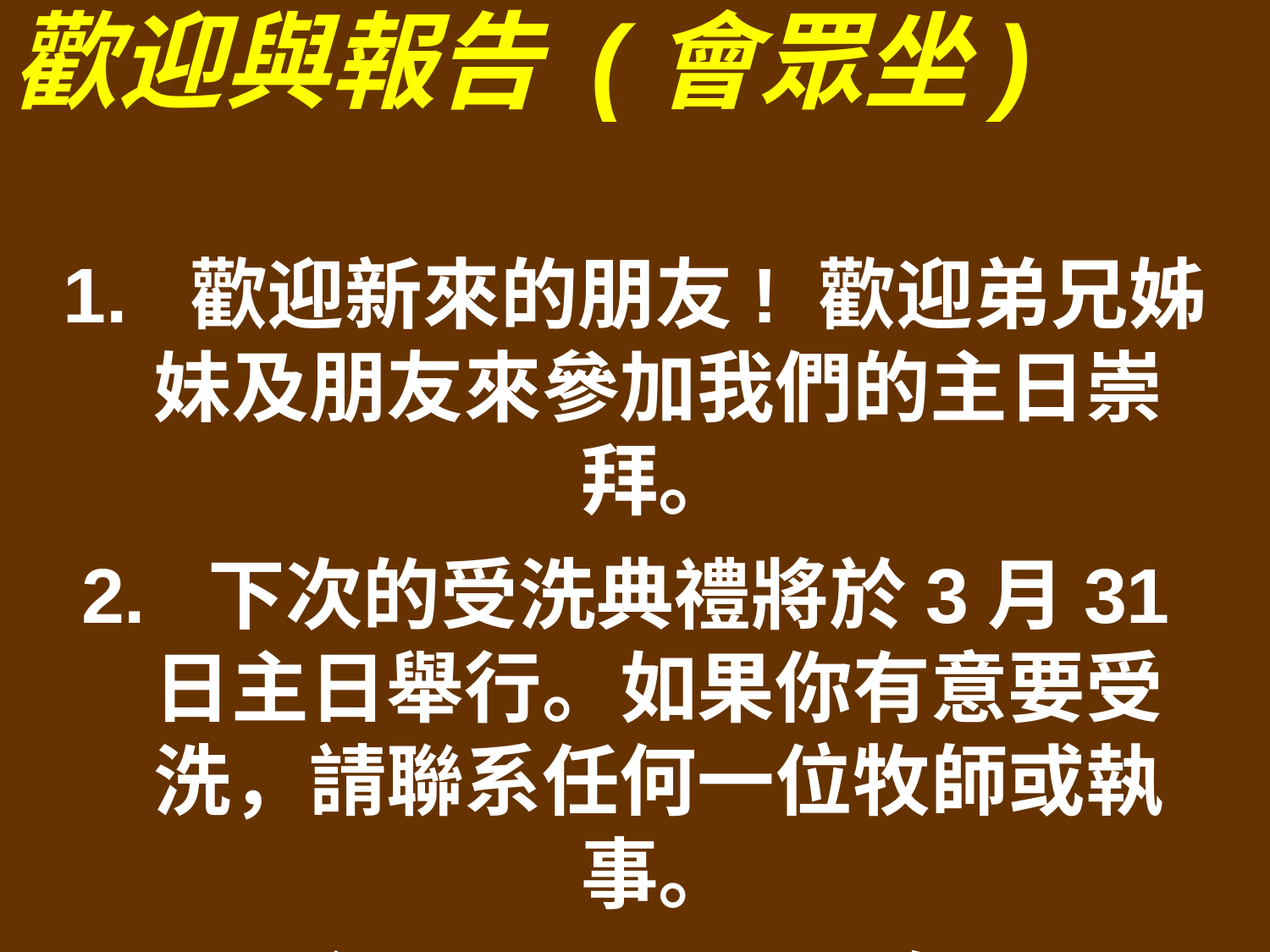

歡迎與報告 (會眾坐)

1.  歡迎新來的朋友! 歡迎弟兄姊妹及朋友來參加我們的主日崇拜。
2.  下次的受洗典禮將於3月31日主日舉行。如果你有意要受洗，請聯系任何一位牧師或執事。
3.  下主日3月10日下午5:00-6:00李燕光牧師將在母堂主持題為救亡救心，守夜同心的講座 。